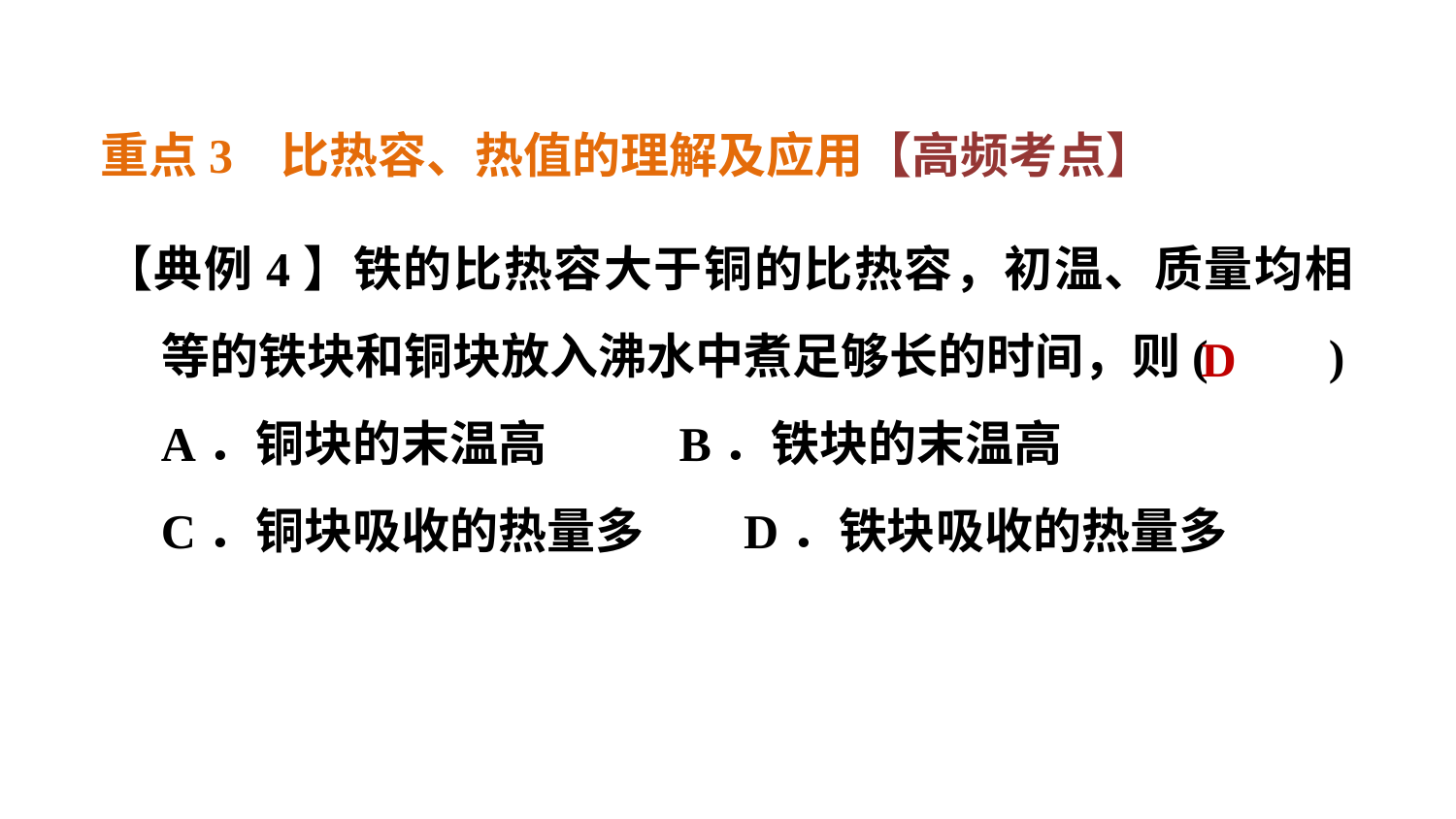

重点3   比热容、热值的理解及应用【高频考点】
【典例4】铁的比热容大于铜的比热容，初温、质量均相等的铁块和铜块放入沸水中煮足够长的时间，则(　　)
A．铜块的末温高           B．铁块的末温高
C．铜块吸收的热量多  	D．铁块吸收的热量多
D